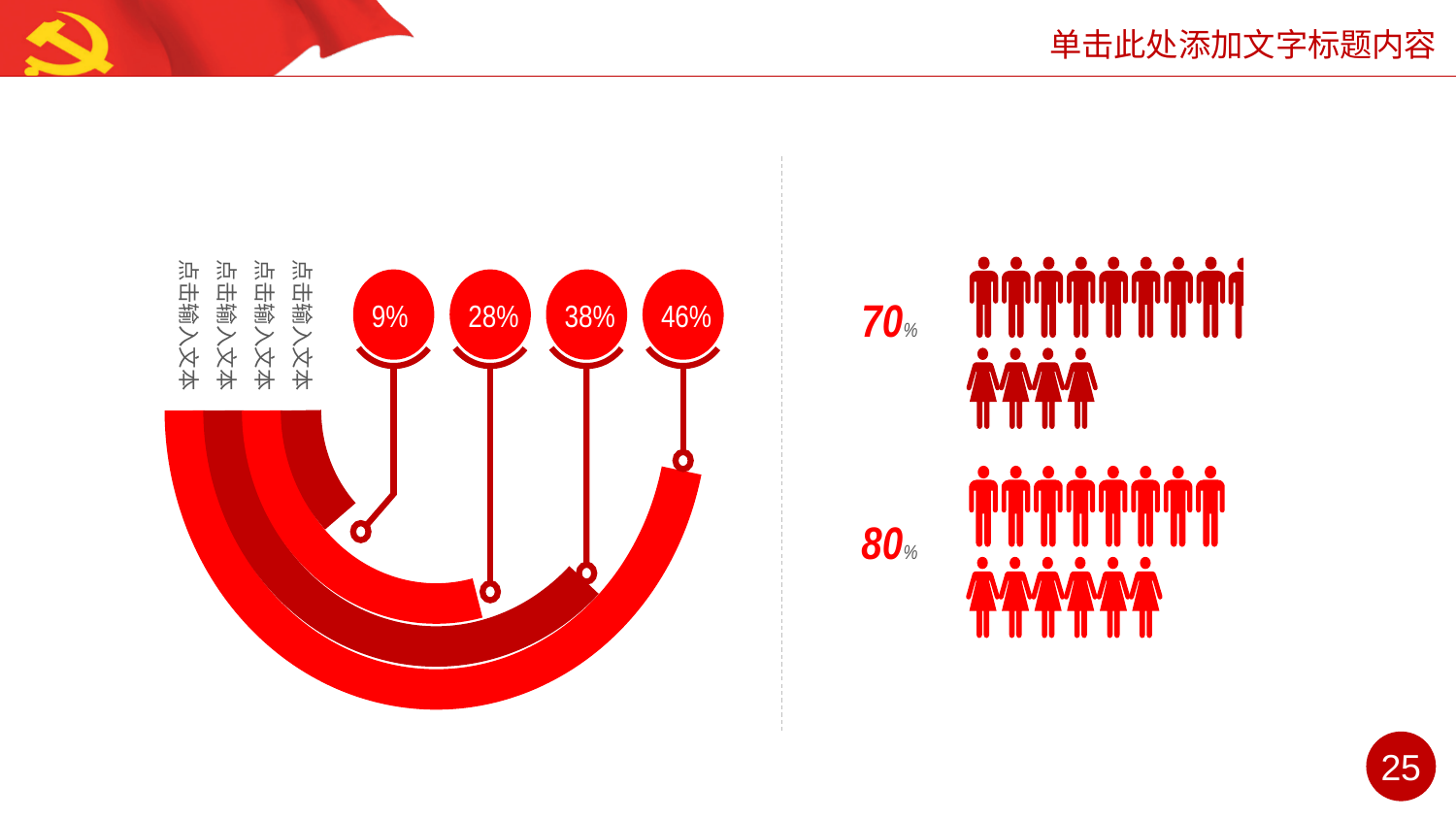

点击输入文本
点击输入文本
点击输入文本
点击输入文本

70%

38%

28%

9%

46%

80%